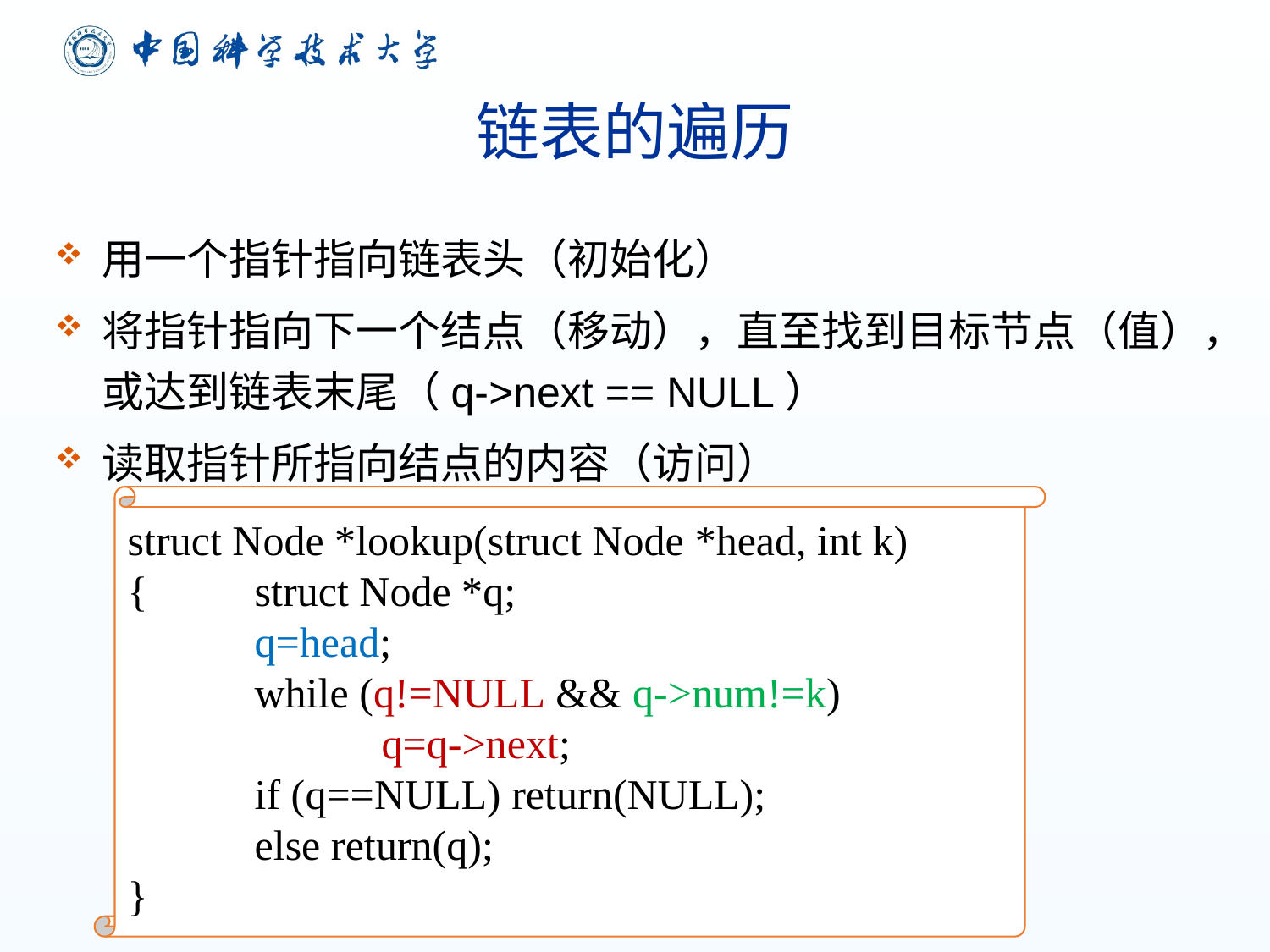

# 链表的遍历
用一个指针指向链表头（初始化）
将指针指向下一个结点（移动），直至找到目标节点（值），或达到链表末尾（q->next == NULL）
读取指针所指向结点的内容（访问）

struct Node *lookup(struct Node *head, int k)
{	struct Node *q;
	q=head;
	while (q!=NULL && q->num!=k)
		q=q->next;
	if (q==NULL) return(NULL);
	else return(q);
}